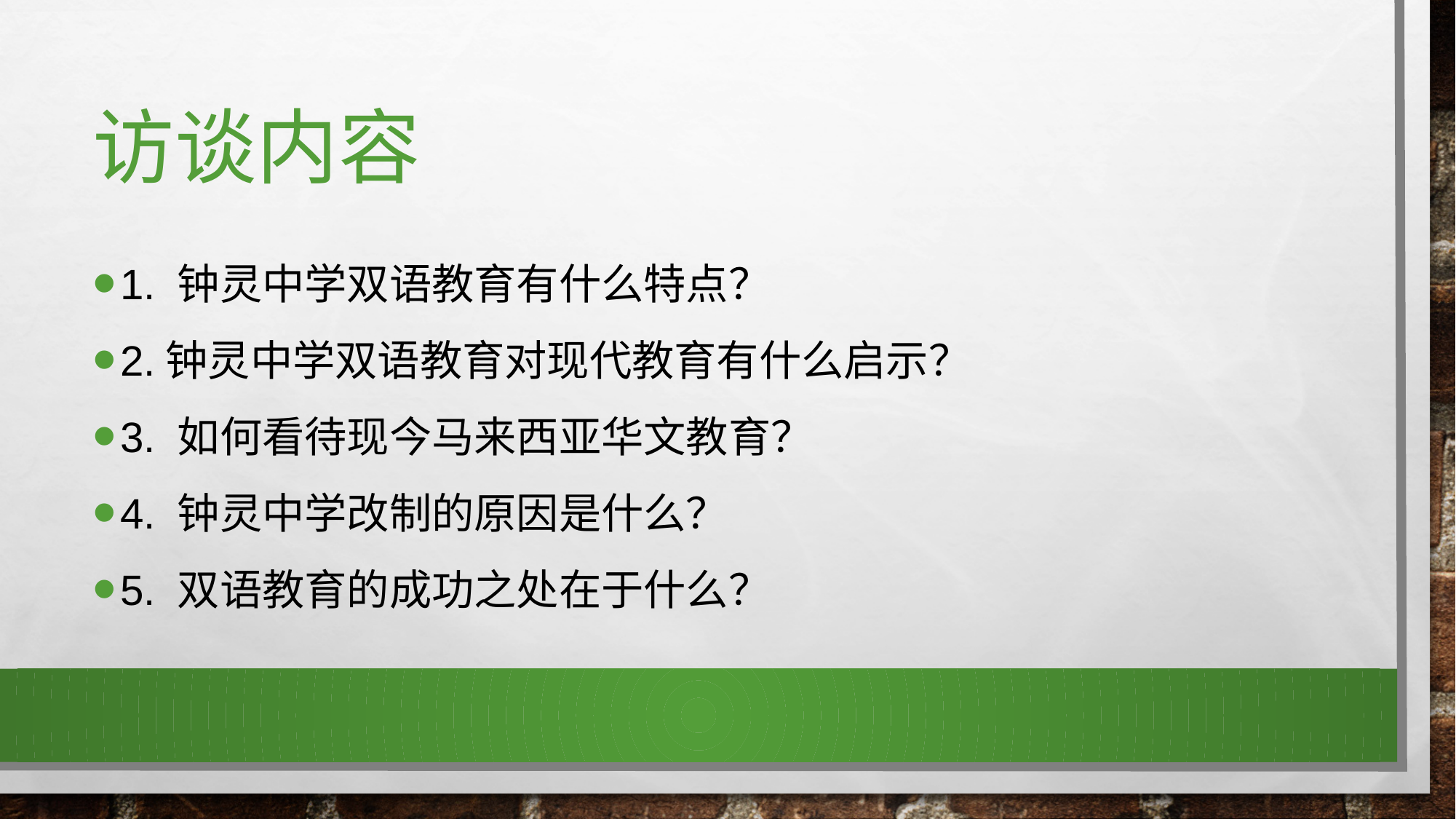

# 访谈内容
1. 钟灵中学双语教育有什么特点？
2.钟灵中学双语教育对现代教育有什么启示？
3. 如何看待现今马来西亚华文教育？
4. 钟灵中学改制的原因是什么？
5. 双语教育的成功之处在于什么？